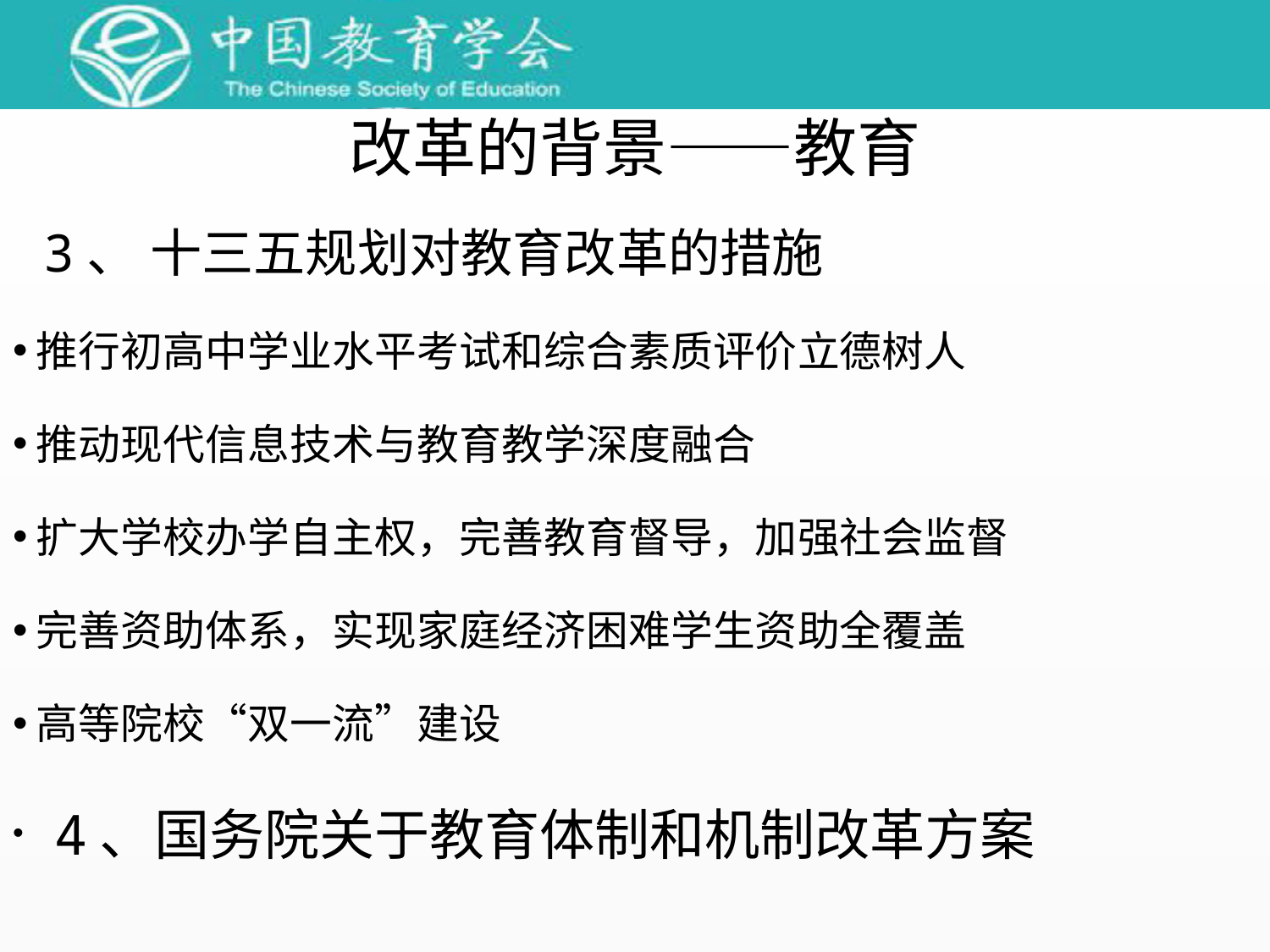

改革的背景——教育
 3、 十三五规划对教育改革的措施
推行初高中学业水平考试和综合素质评价立德树人
推动现代信息技术与教育教学深度融合
扩大学校办学自主权，完善教育督导，加强社会监督
完善资助体系，实现家庭经济困难学生资助全覆盖
高等院校“双一流”建设
 4、国务院关于教育体制和机制改革方案